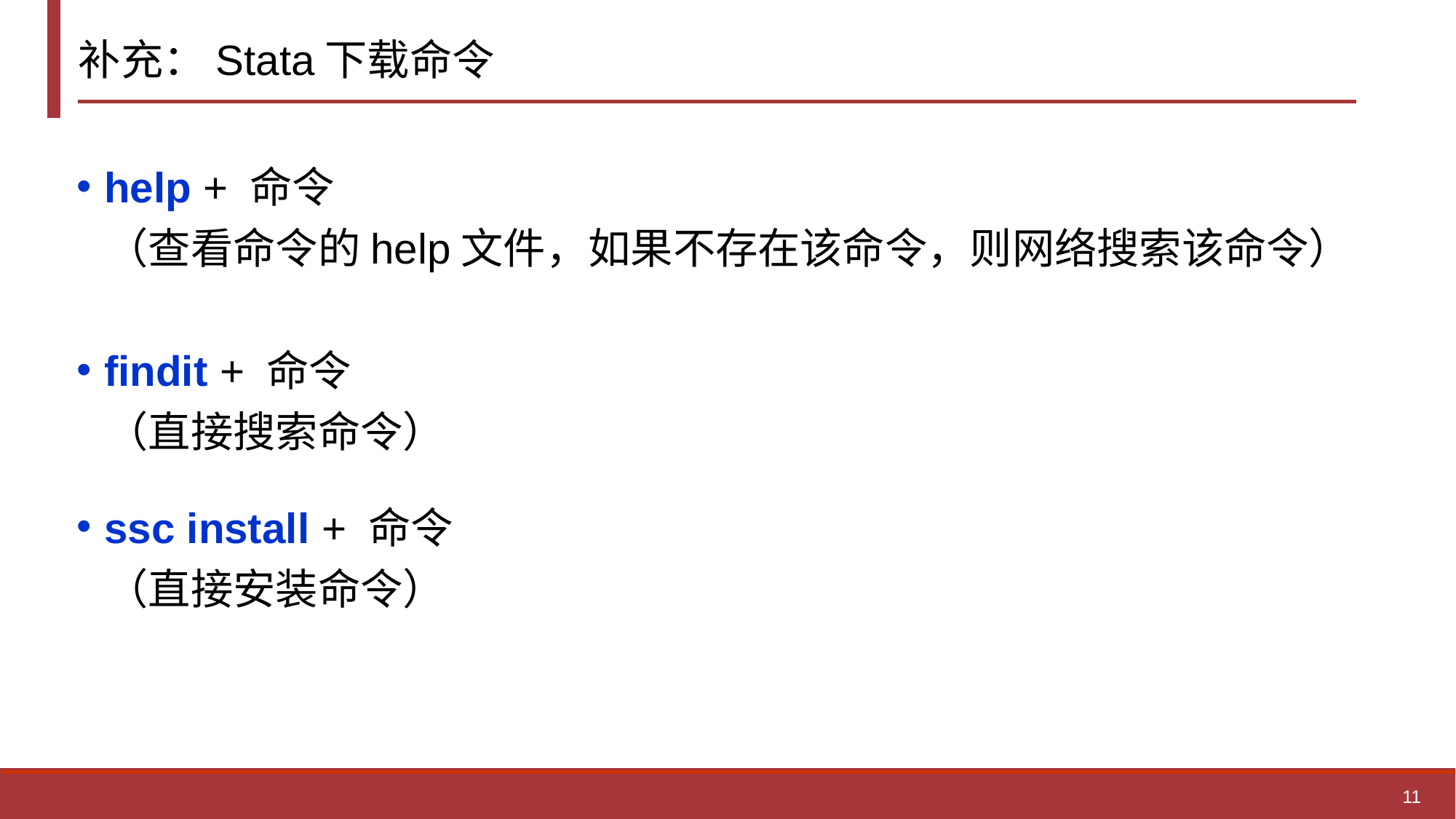

# 补充：Stata下载命令
help + 命令
  （查看命令的help文件，如果不存在该命令，则网络搜索该命令）
findit + 命令
  （直接搜索命令）

ssc install + 命令
  （直接安装命令）

11